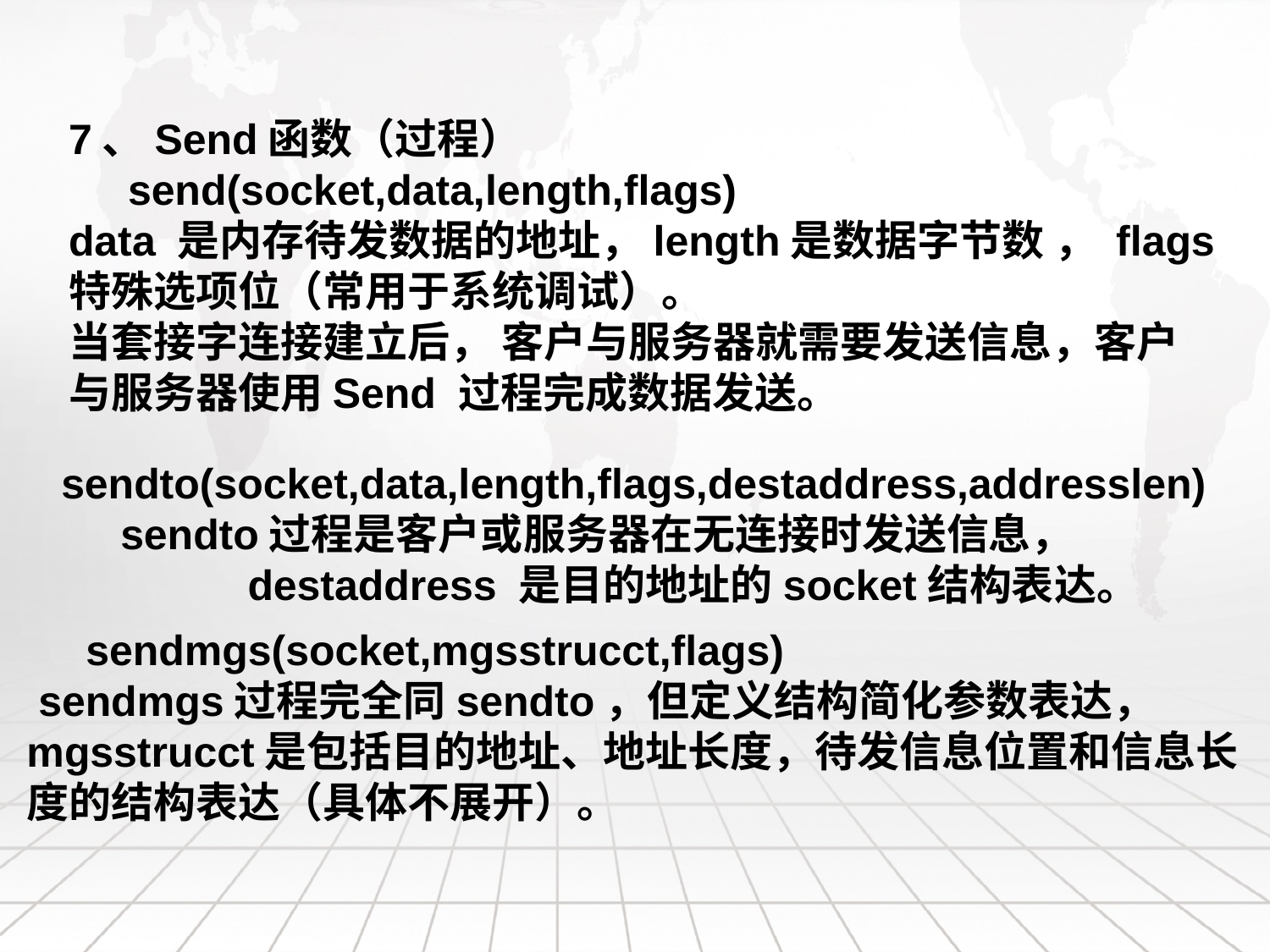

7、Send函数（过程）
     send(socket,data,length,flags)
data 是内存待发数据的地址，length是数据字节数 ， flags 特殊选项位（常用于系统调试）。
当套接字连接建立后， 客户与服务器就需要发送信息，客户与服务器使用Send 过程完成数据发送。
  sendto(socket,data,length,flags,destaddress,addresslen)
       sendto过程是客户或服务器在无连接时发送信息，                                                   destaddress 是目的地址的socket结构表达。
     sendmgs(socket,mgsstrucct,flags)
 sendmgs过程完全同sendto，但定义结构简化参数表达， mgsstrucct是包括目的地址、地址长度，待发信息位置和信息长度的结构表达（具体不展开）。